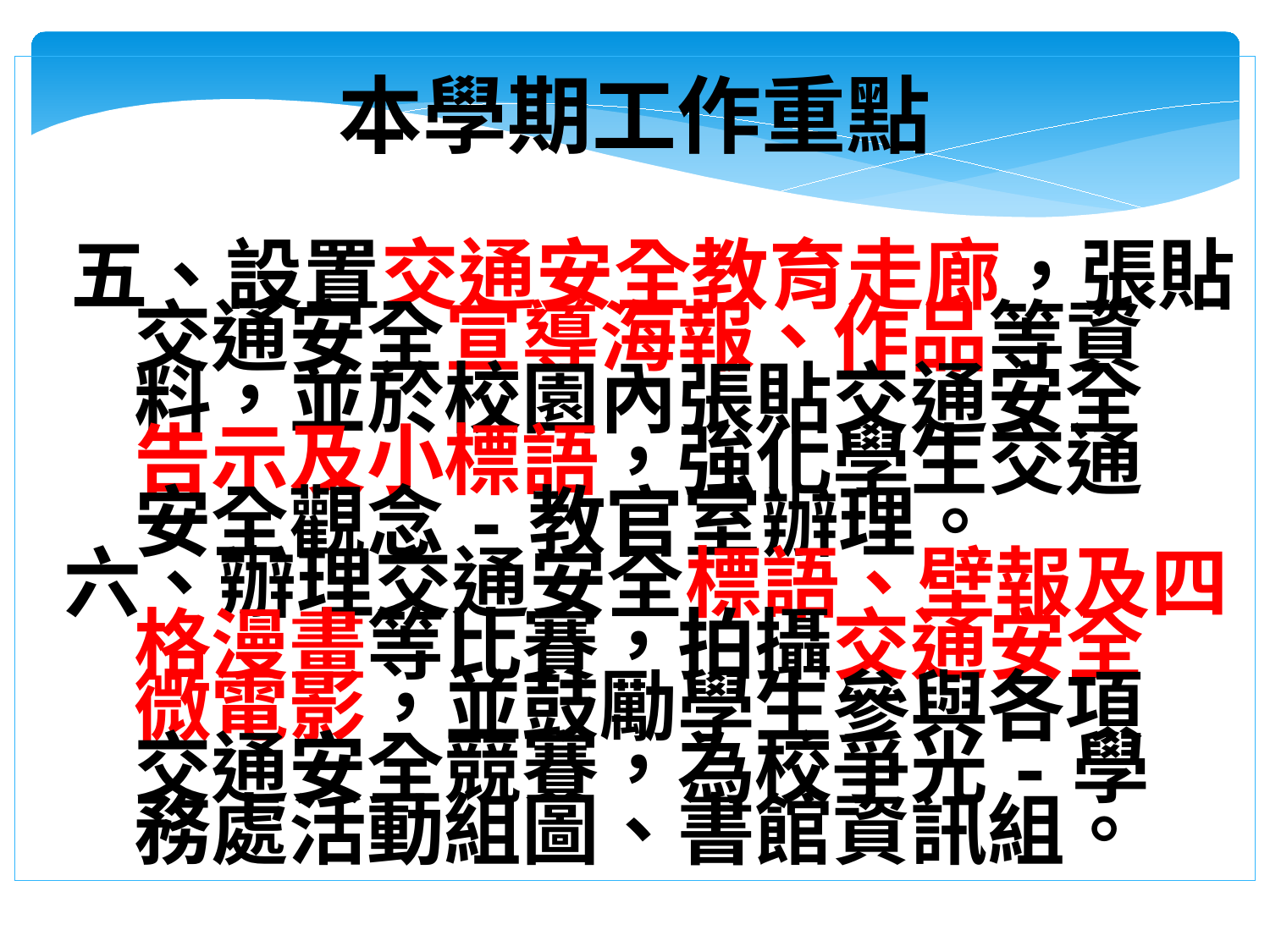

本學期工作重點

 五、設置交通安全教育走廊，張貼
     交通安全宣導海報、作品等資
     料，並於校園內張貼交通安全
     告示及小標語，強化學生交通
     安全觀念-教官室辦理。
 六、辦理交通安全標語、壁報及四
     格漫畫等比賽，拍攝交通安全
     微電影，並鼓勵學生參與各項
     交通安全競賽，為校爭光-學
     務處活動組圖、書館資訊組。